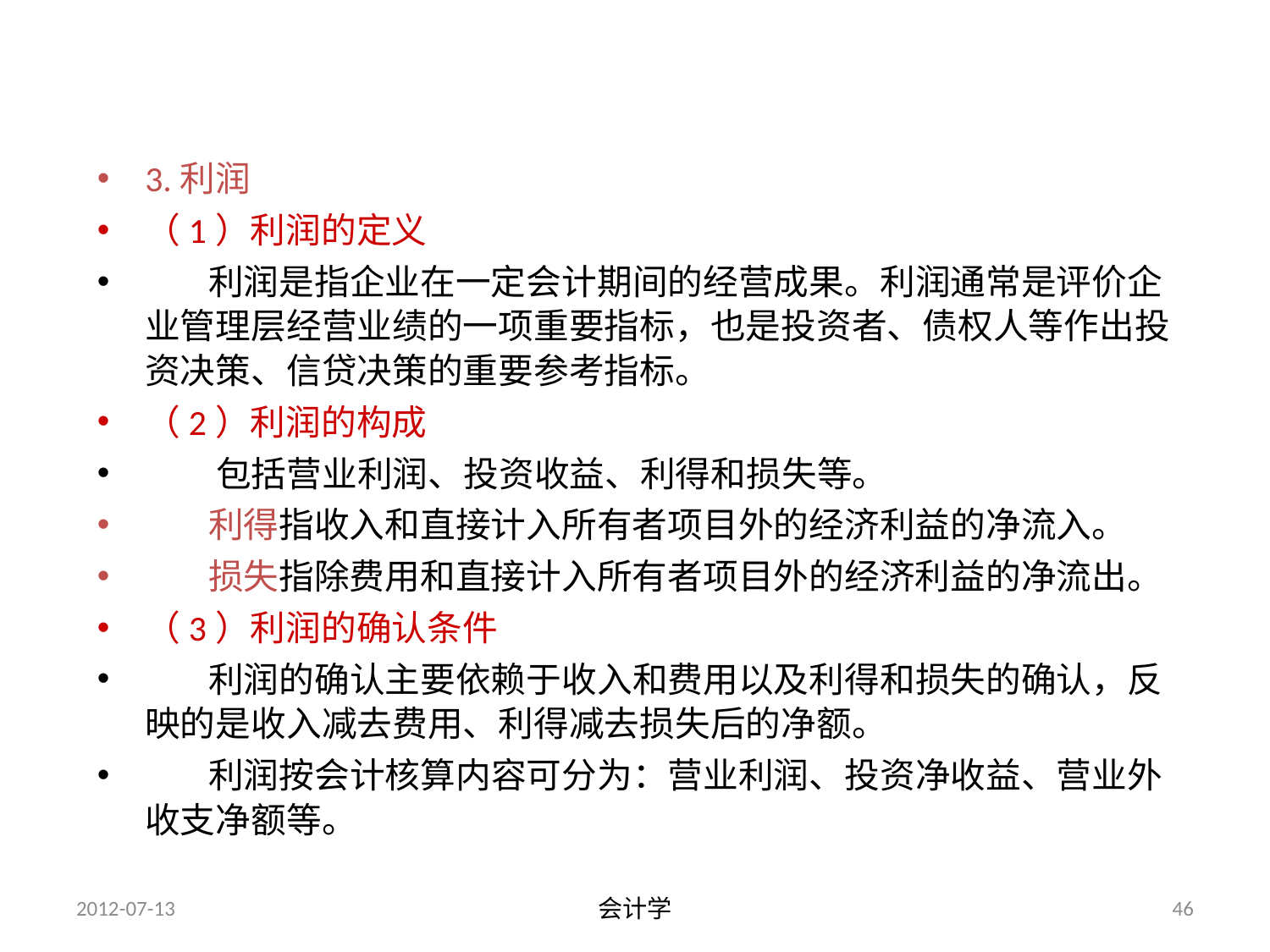

3.利润
（1）利润的定义
       利润是指企业在一定会计期间的经营成果。利润通常是评价企业管理层经营业绩的一项重要指标，也是投资者、债权人等作出投资决策、信贷决策的重要参考指标。
（2）利润的构成
        包括营业利润、投资收益、利得和损失等。
       利得指收入和直接计入所有者项目外的经济利益的净流入。
       损失指除费用和直接计入所有者项目外的经济利益的净流出。
（3）利润的确认条件
       利润的确认主要依赖于收入和费用以及利得和损失的确认，反映的是收入减去费用、利得减去损失后的净额。
       利润按会计核算内容可分为：营业利润、投资净收益、营业外收支净额等。
2012-07-13
会计学
46